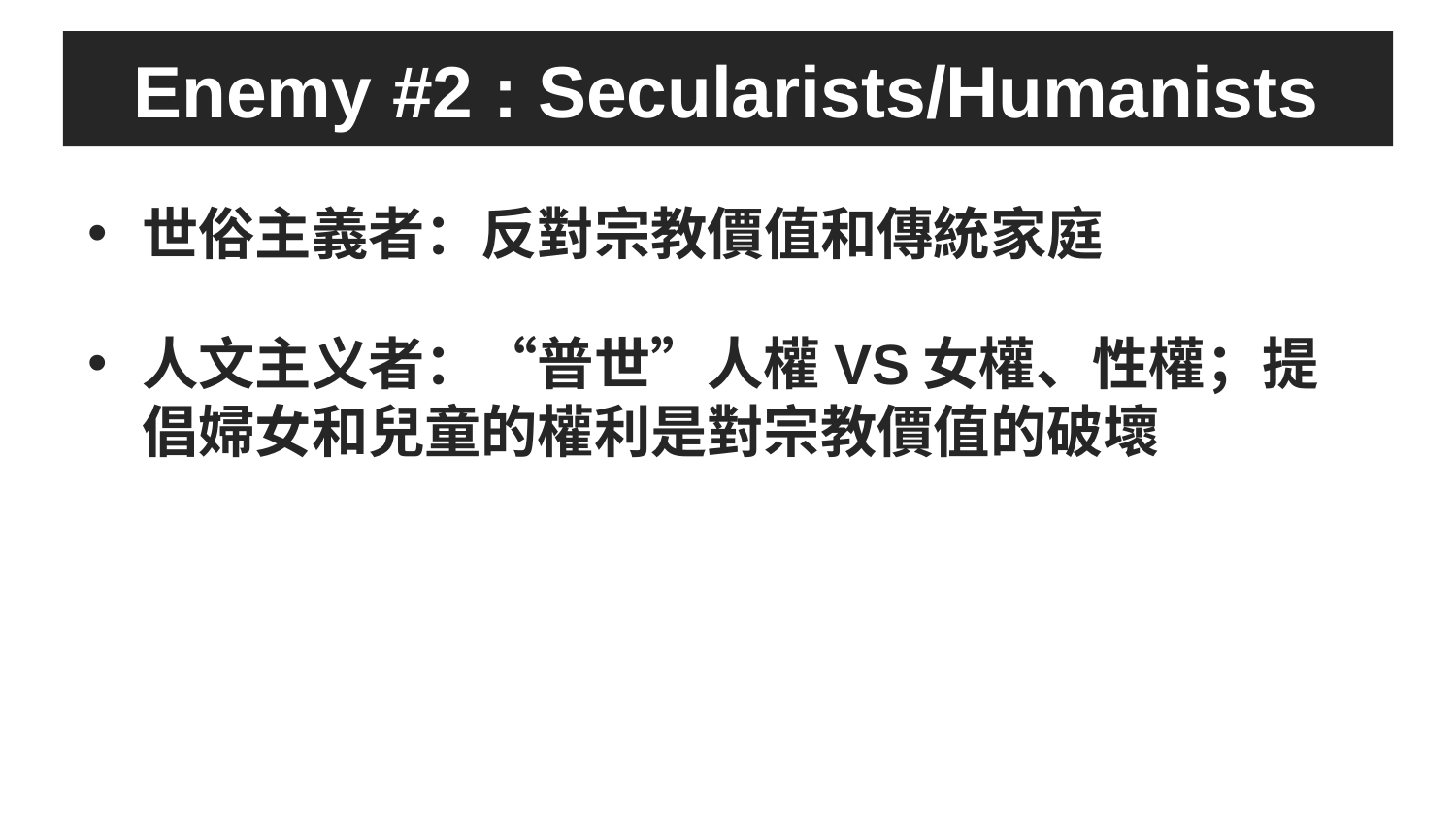

# Enemy #2 : Secularists/Humanists

世俗主義者：反對宗教價值和傳統家庭

人文主义者：“普世”人權VS女權、性權；提倡婦女和兒童的權利是對宗教價值的破壞